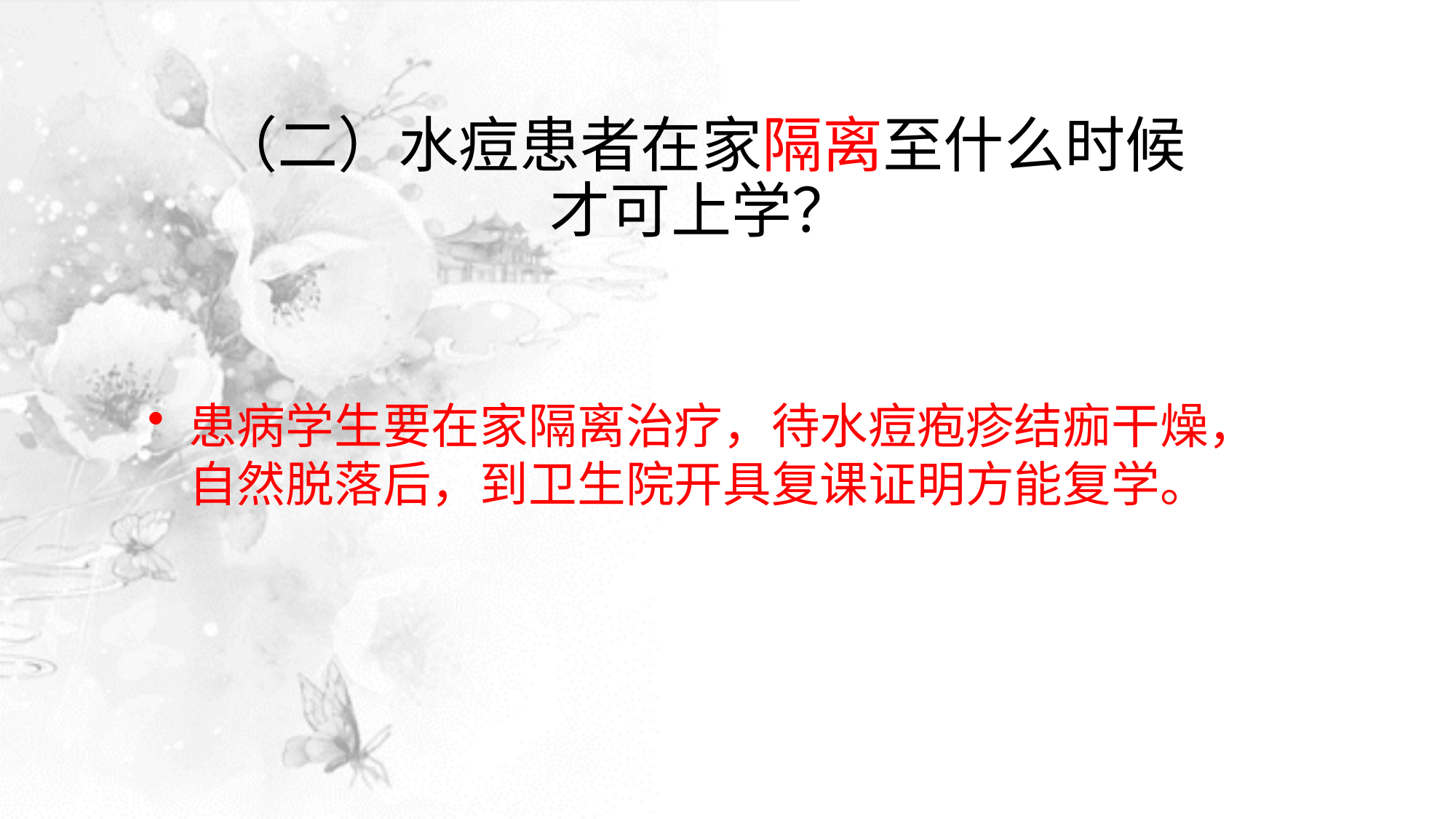

# （二）水痘患者在家隔离至什么时候才可上学？

患病学生要在家隔离治疗，待水痘疱疹结痂干燥，自然脱落后，到卫生院开具复课证明方能复学。